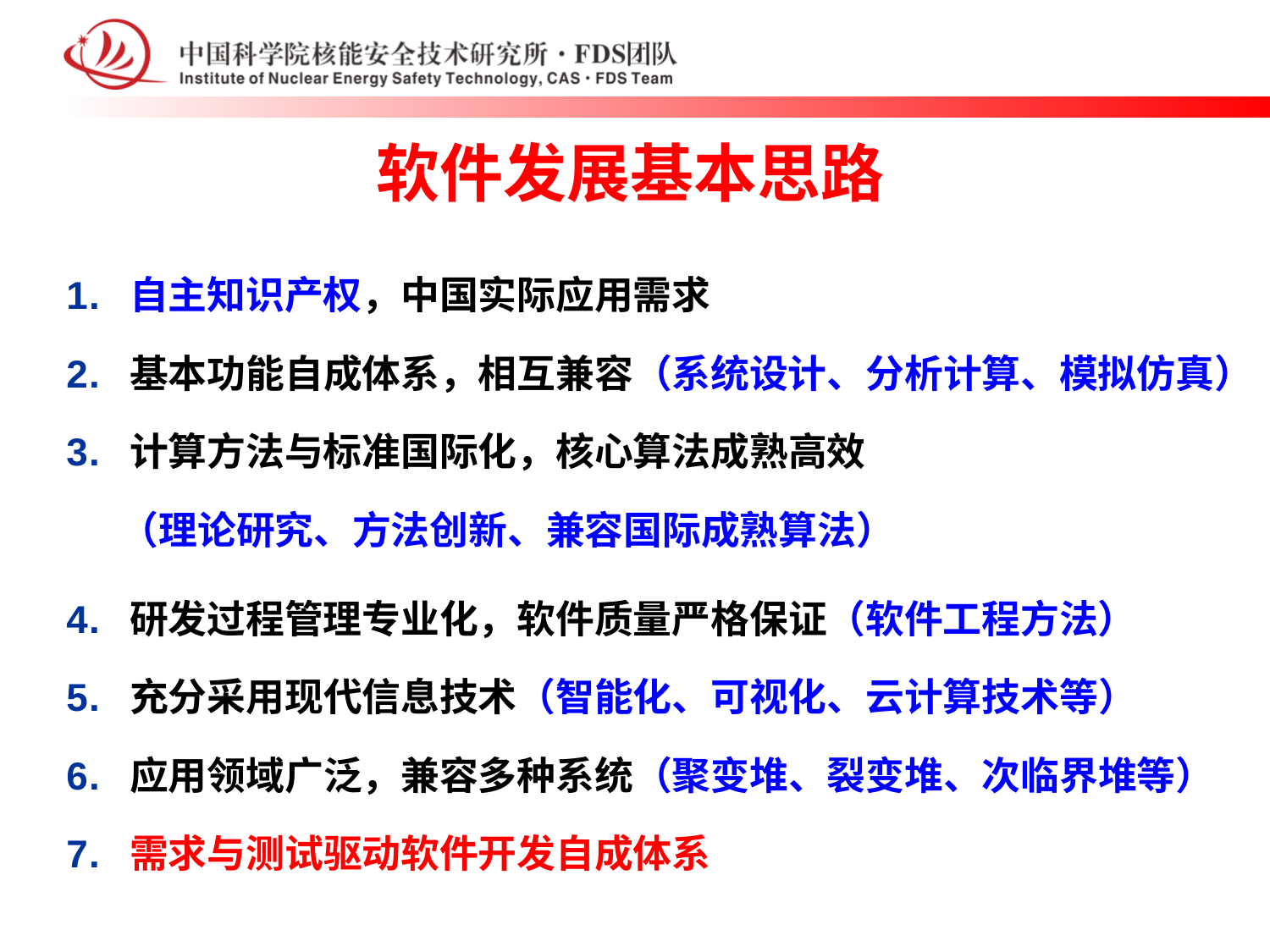

软件发展基本思路
自主知识产权，中国实际应用需求
基本功能自成体系，相互兼容（系统设计、分析计算、模拟仿真）
计算方法与标准国际化，核心算法成熟高效
     （理论研究、方法创新、兼容国际成熟算法）
研发过程管理专业化，软件质量严格保证（软件工程方法）
充分采用现代信息技术（智能化、可视化、云计算技术等）
应用领域广泛，兼容多种系统（聚变堆、裂变堆、次临界堆等）
需求与测试驱动软件开发自成体系